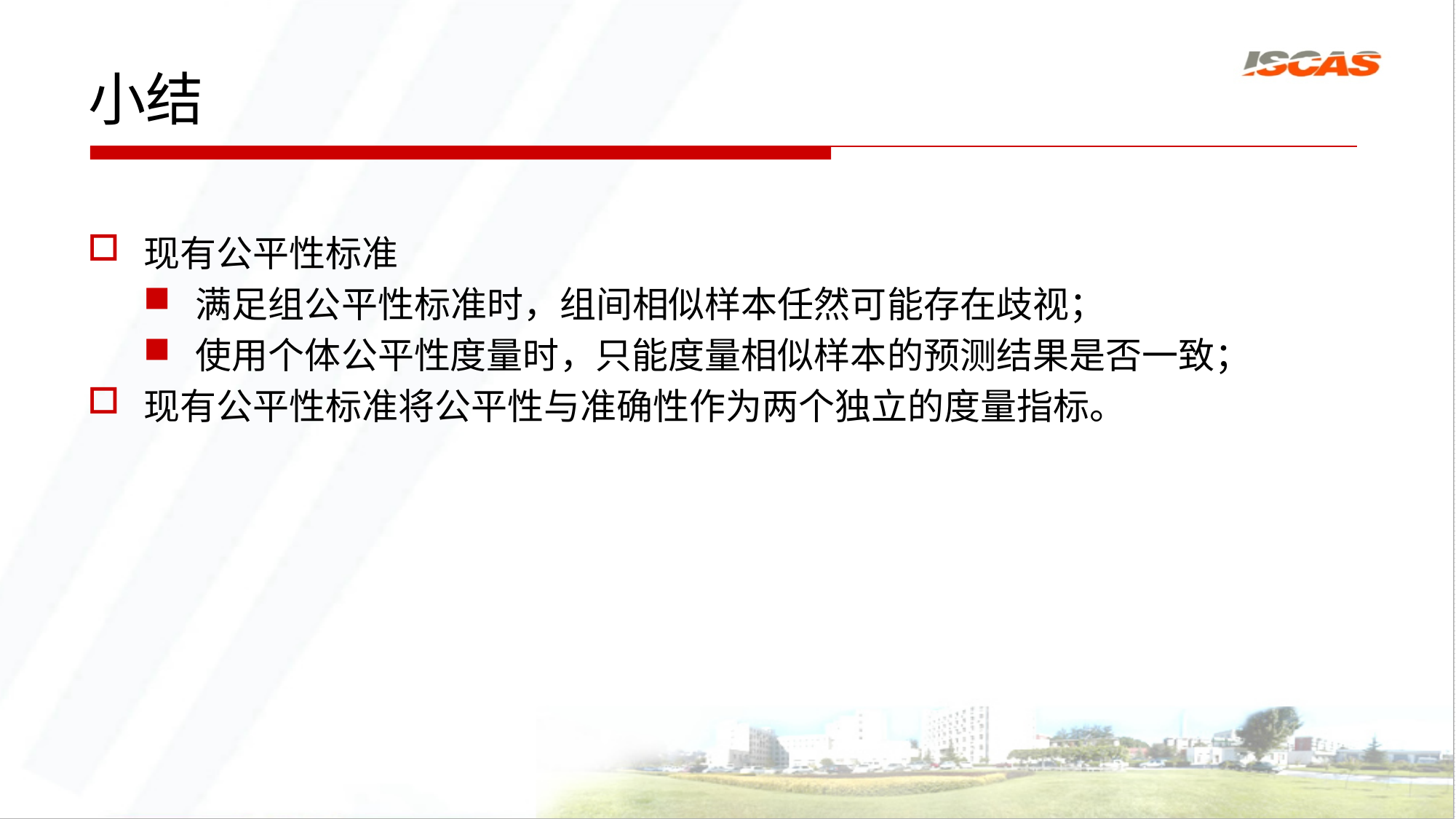

# 小结

现有公平性标准
满足组公平性标准时，组间相似样本任然可能存在歧视；
使用个体公平性度量时，只能度量相似样本的预测结果是否一致；
现有公平性标准将公平性与准确性作为两个独立的度量指标。